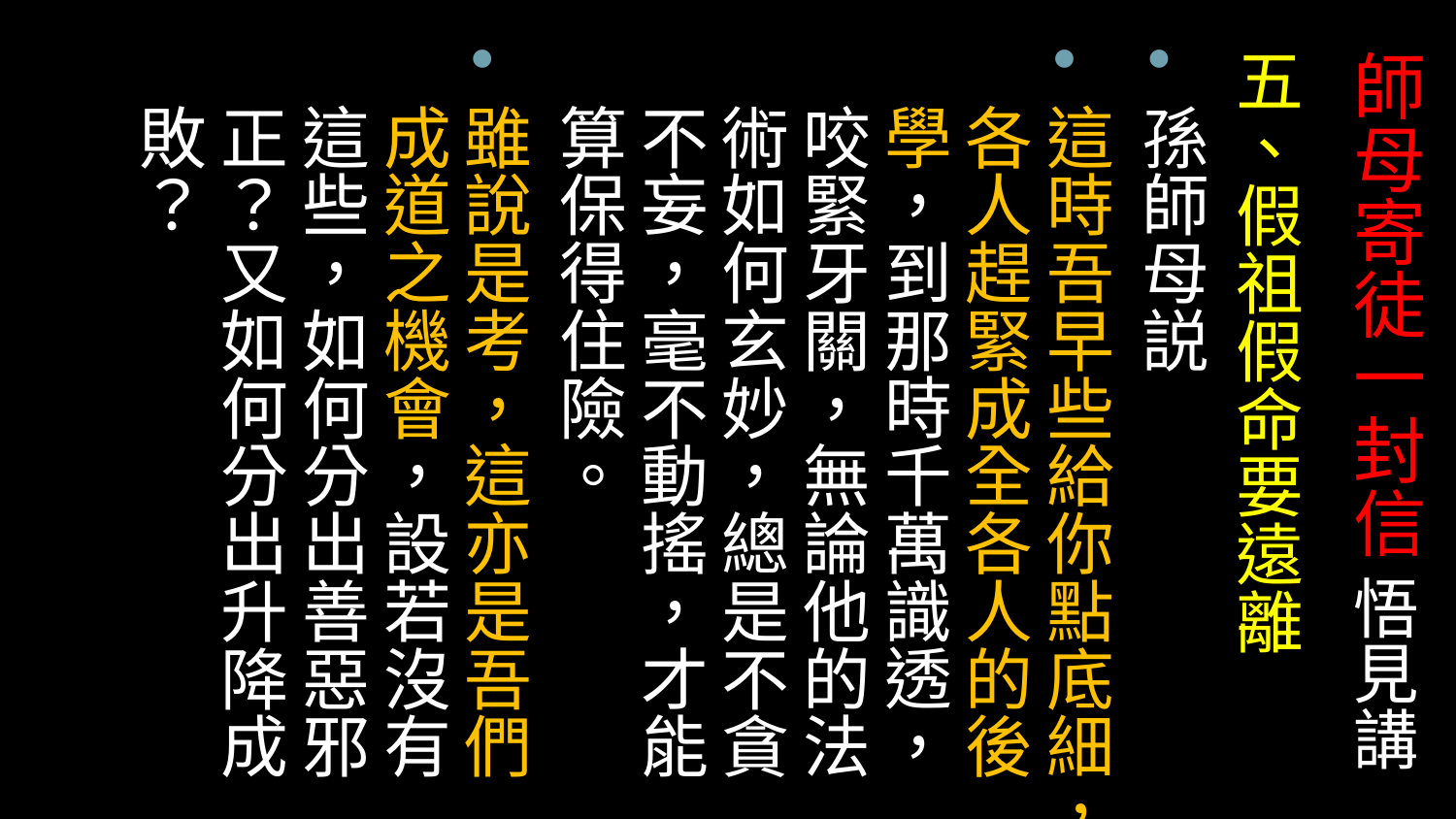

五、假祖假命要遠離
孫師母説
這時吾早些給你點底細，各人趕緊成全各人的後學，到那時千萬識透，咬緊牙關，無論他的法術如何玄妙，總是不貪不妄，毫不動搖，才能算保得住險。
雖說是考，這亦是吾們成道之機會，設若沒有這些，如何分出善惡邪正？又如何分出升降成敗？

# 師母寄徒一封信 悟見講